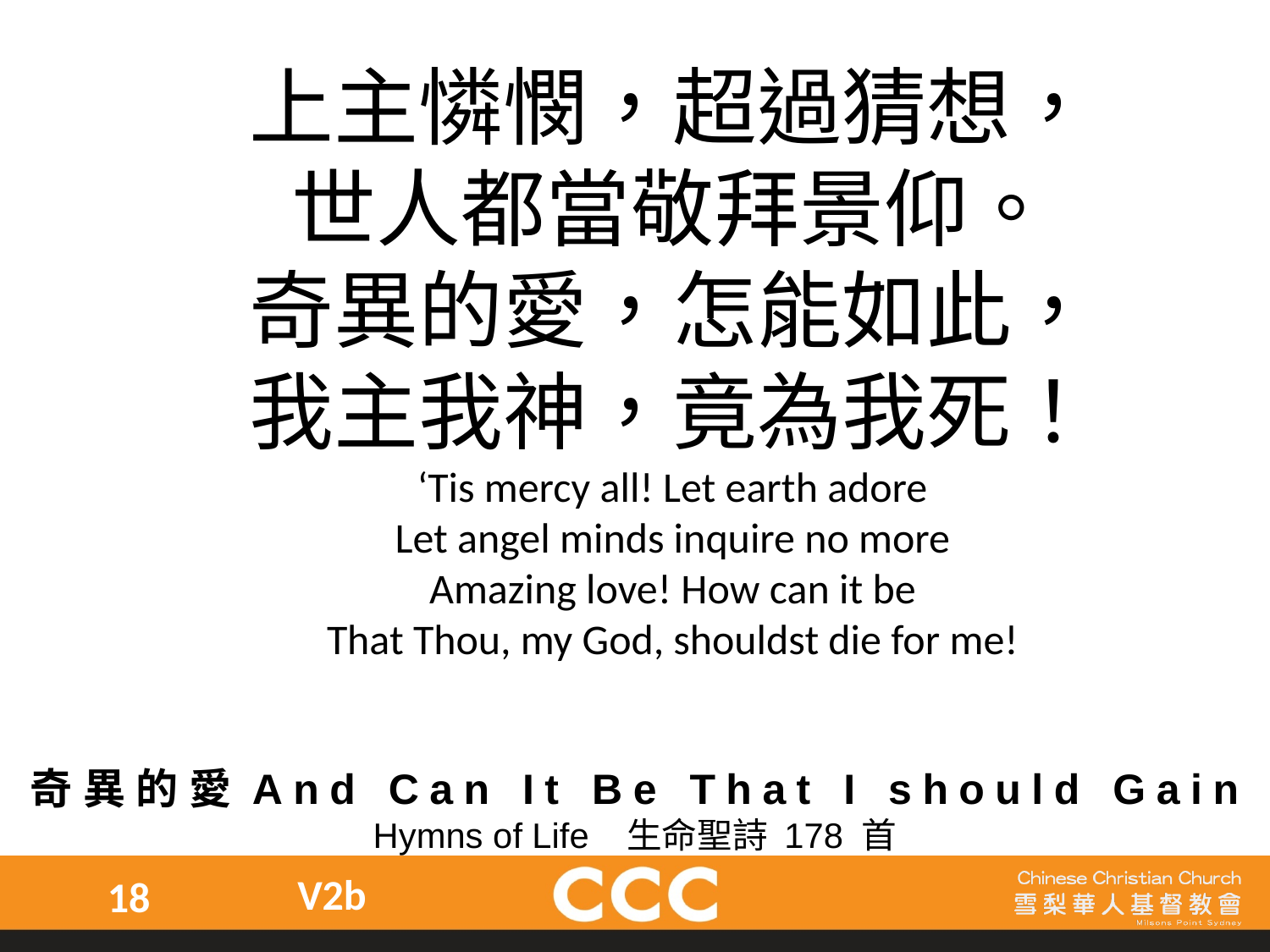

上主憐憫，超過猜想，
世人都當敬拜景仰。
奇異的愛，怎能如此，
我主我神，竟為我死！
‘Tis mercy all! Let earth adore
Let angel minds inquire no more
Amazing love! How can it be
That Thou, my God, shouldst die for me!

奇異的愛And Can It Be That I should Gain
Hymns of Life   生命聖詩 178 首
V2b
18